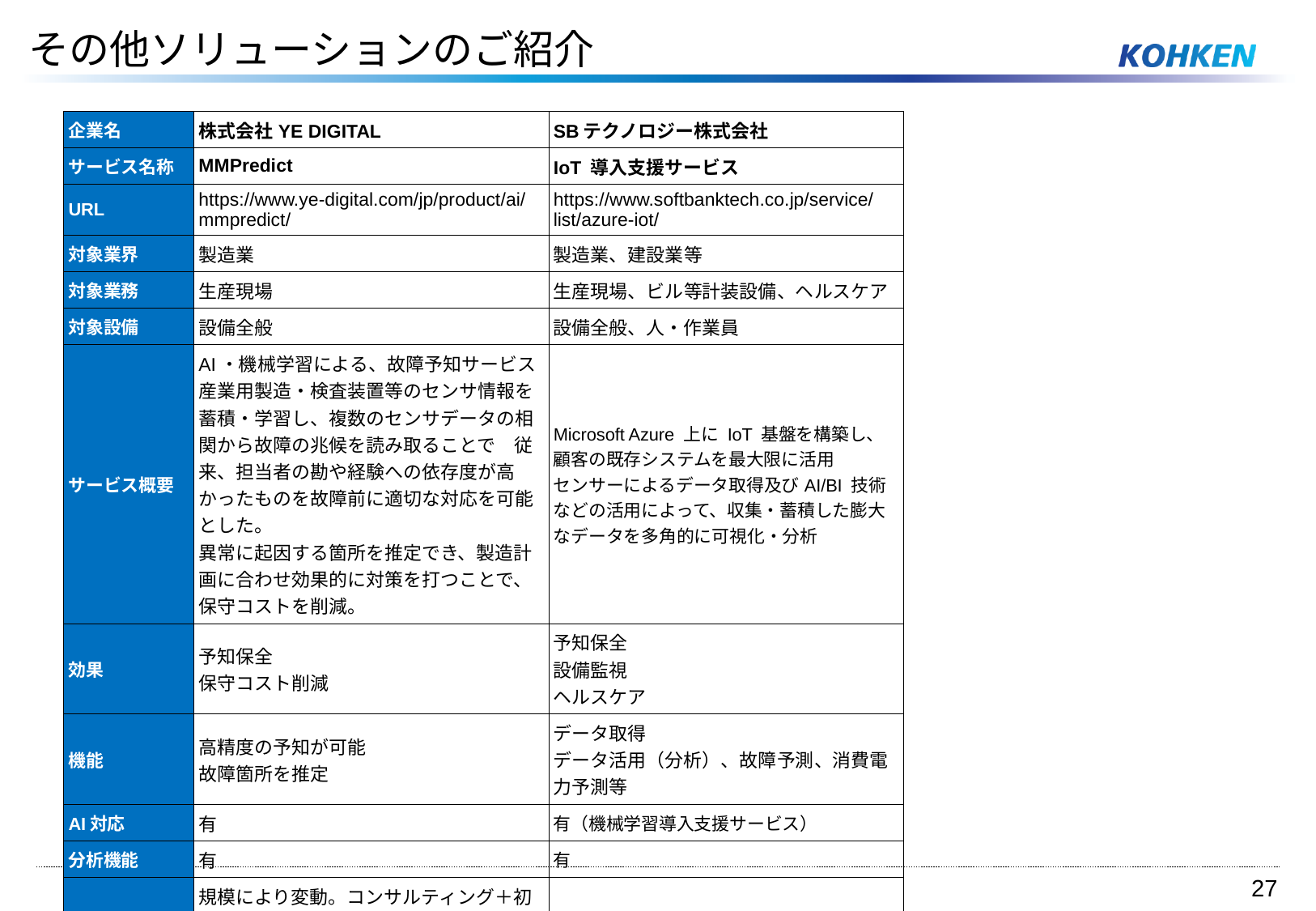

その他ソリューションのご紹介
| 企業名 | 株式会社YE DIGITAL | SBテクノロジー株式会社 |
| --- | --- | --- |
| サービス名称 | MMPredict | IoT 導入支援サービス |
| URL | https://www.ye-digital.com/jp/product/ai/mmpredict/ | https://www.softbanktech.co.jp/service/list/azure-iot/ |
| 対象業界 | 製造業 | 製造業、建設業等 |
| 対象業務 | 生産現場 | 生産現場、ビル等計装設備、ヘルスケア |
| 対象設備 | 設備全般 | 設備全般、人・作業員 |
| サービス概要 | AI・機械学習による、故障予知サービス 産業用製造・検査装置等のセンサ情報を蓄積・学習し、複数のセンサデータの相関から故障の兆候を読み取ることで　従来、担当者の勘や経験への依存度が高かったものを故障前に適切な対応を可能とした。 異常に起因する箇所を推定でき、製造計画に合わせ効果的に対策を打つことで、保守コストを削減。 | Microsoft Azure 上に IoT 基盤を構築し、顧客の既存システムを最大限に活用 センサーによるデータ取得及びAI/BI 技術などの活用によって、収集・蓄積した膨大なデータを多角的に可視化・分析 |
| 効果 | 予知保全 保守コスト削減 | 予知保全 設備監視 ヘルスケア |
| 機能 | 高精度の予知が可能 故障箇所を推定 | データ取得 データ活用（分析）、故障予測、消費電力予測等 |
| AI対応 | 有 | 有（機械学習導入支援サービス） |
| 分析機能 | 有 | 有 |
| 費用感 | 規模により変動。コンサルティング＋初期導入費＋運用（月額）費用＋ベースサービス『MMCloud』費用 | ‐ |